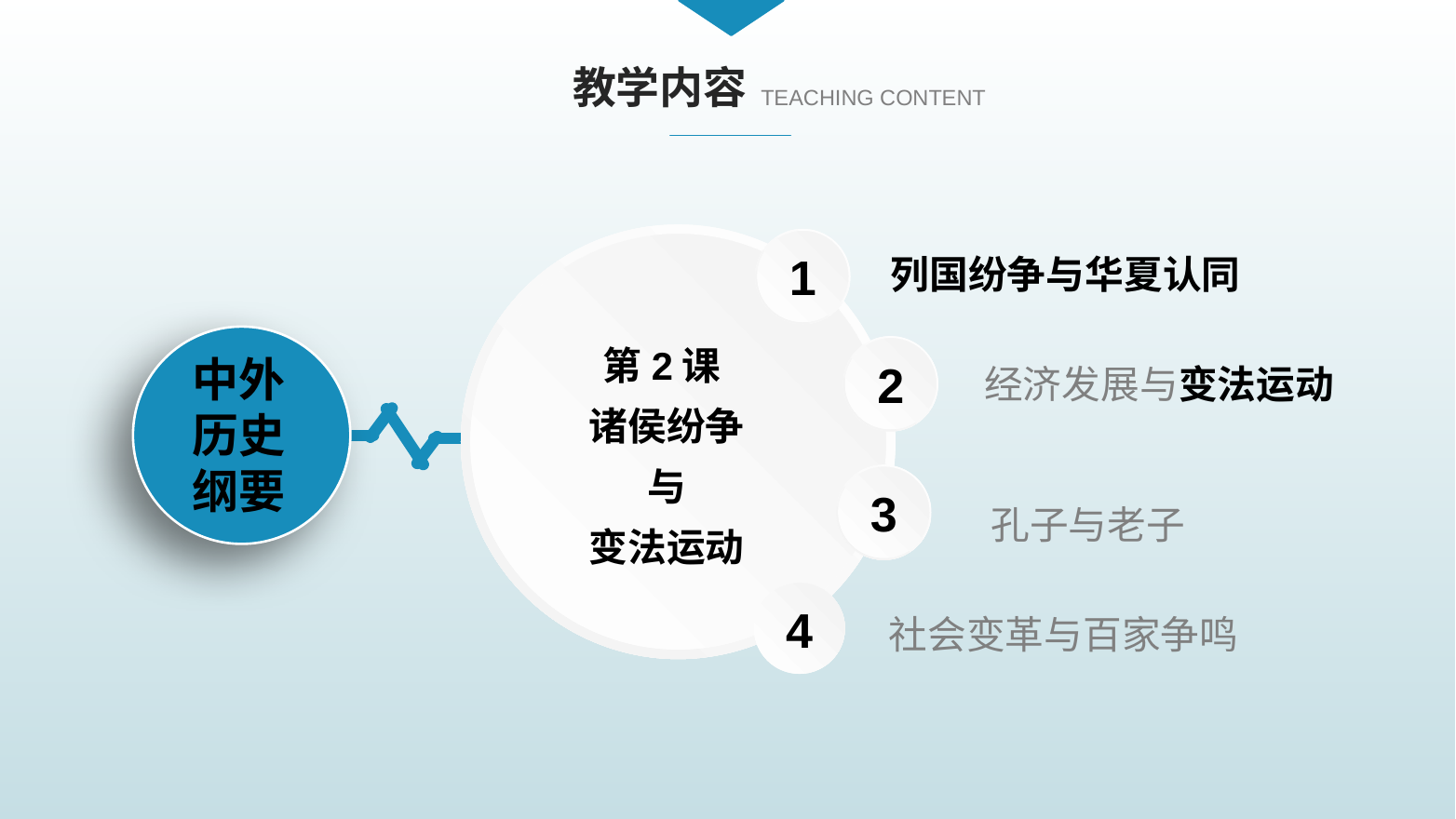

教学内容
TEACHING CONTENT

列国纷争与华夏认同

1

第2课
诸侯纷争
与
变法运动

2
中外历史纲要
经济发展与变法运动

3
孔子与老子
4
社会变革与百家争鸣